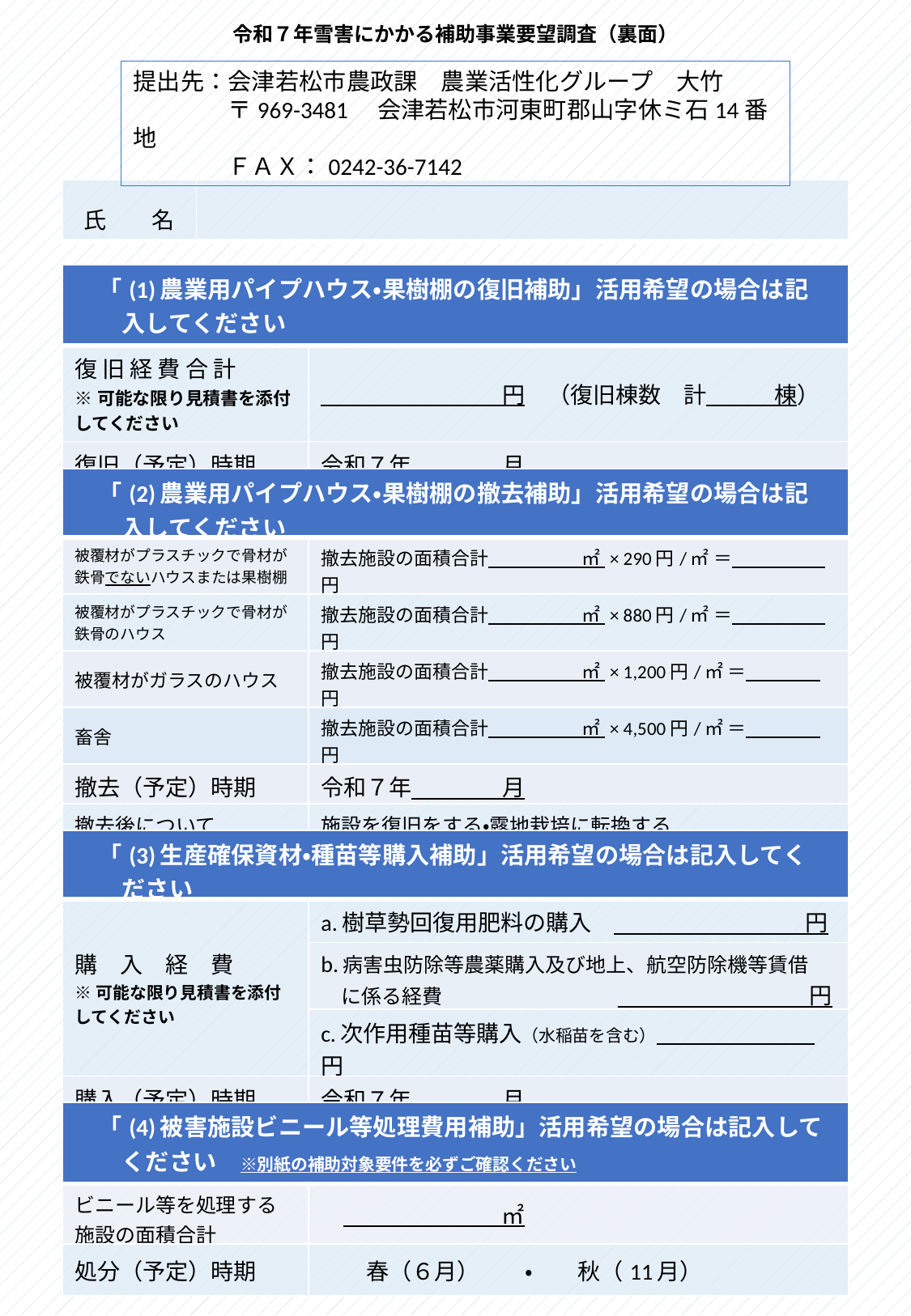

# 令和７年雪害にかかる補助事業要望調査（裏面）
提出先：会津若松市農政課　農業活性化グループ　大竹
　　　　〒969-3481　会津若松市河東町郡山字休ミ石14番地
　　　　ＦＡＸ：0242-36-7142
| 氏　　名 |  |
| --- | --- |
| 「(1)農業用パイプハウス・果樹棚の復旧補助」活用希望の場合は記 　　入してください |  |
| --- | --- |
| 復 旧 経 費 合 計 ※可能な限り見積書を添付してください | 円　（復旧棟数　計　　　棟） |
| 復旧（予定）時期 | 令和７年　　　　月 |
| 「(2)農業用パイプハウス・果樹棚の撤去補助」活用希望の場合は記 　　入してください |  |
| --- | --- |
| 被覆材がプラスチックで骨材が鉄骨でないハウスまたは果樹棚 | 撤去施設の面積合計　　　　　㎡ × 290円/㎡ ＝　　　　　円 |
| 被覆材がプラスチックで骨材が鉄骨のハウス | 撤去施設の面積合計　　　　　㎡ × 880円/㎡ ＝　　　　　円 |
| 被覆材がガラスのハウス | 撤去施設の面積合計　　　　　㎡ × 1,200円/㎡ ＝　　　　円 |
| 畜舎 | 撤去施設の面積合計　　　　　㎡ × 4,500円/㎡ ＝　　　　円 |
| 撤去（予定）時期 | 令和７年　　　　月 |
| 撤去後について ※いずれかに〇 | 施設を復旧をする・露地栽培に転換する その他（　　　　　　　　　　　　　　　　　） |
| 「(3)生産確保資材・種苗等購入補助」活用希望の場合は記入してく 　　ださい |  |
| --- | --- |
| 購　入　経　費 ※可能な限り見積書を添付してください | a.樹草勢回復用肥料の購入　　　　　　　 　　円 |
|  | b.病害虫防除等農薬購入及び地上、航空防除機等賃借 　に係る経費　　　　　　　　　　　　　 　　　　円 |
|  | c.次作用種苗等購入（水稲苗を含む）　　　　　　　円 |
| 購入（予定）時期 | 令和７年　　　　月 |
| 「(4)被害施設ビニール等処理費用補助」活用希望の場合は記入して 　　ください　※別紙の補助対象要件を必ずご確認ください |  |
| --- | --- |
| ビニール等を処理する施設の面積合計 | ㎡ |
| 処分（予定）時期 | 春（６月）　　・　　秋（11月） |